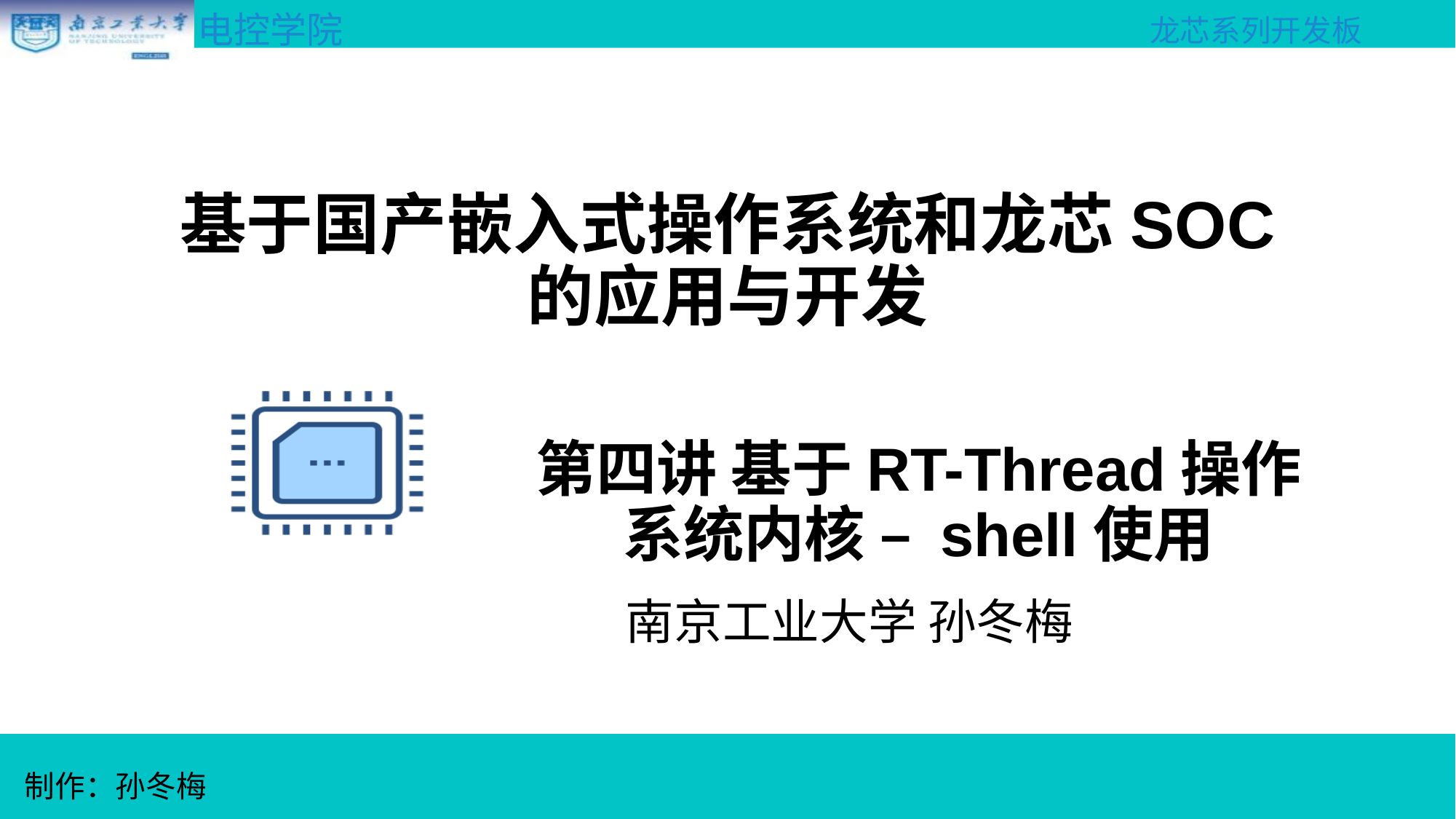

基于国产嵌入式操作系统和龙芯SOC
的应用与开发
第四讲 基于RT-Thread操作系统内核 – shell使用
南京工业大学 孙冬梅